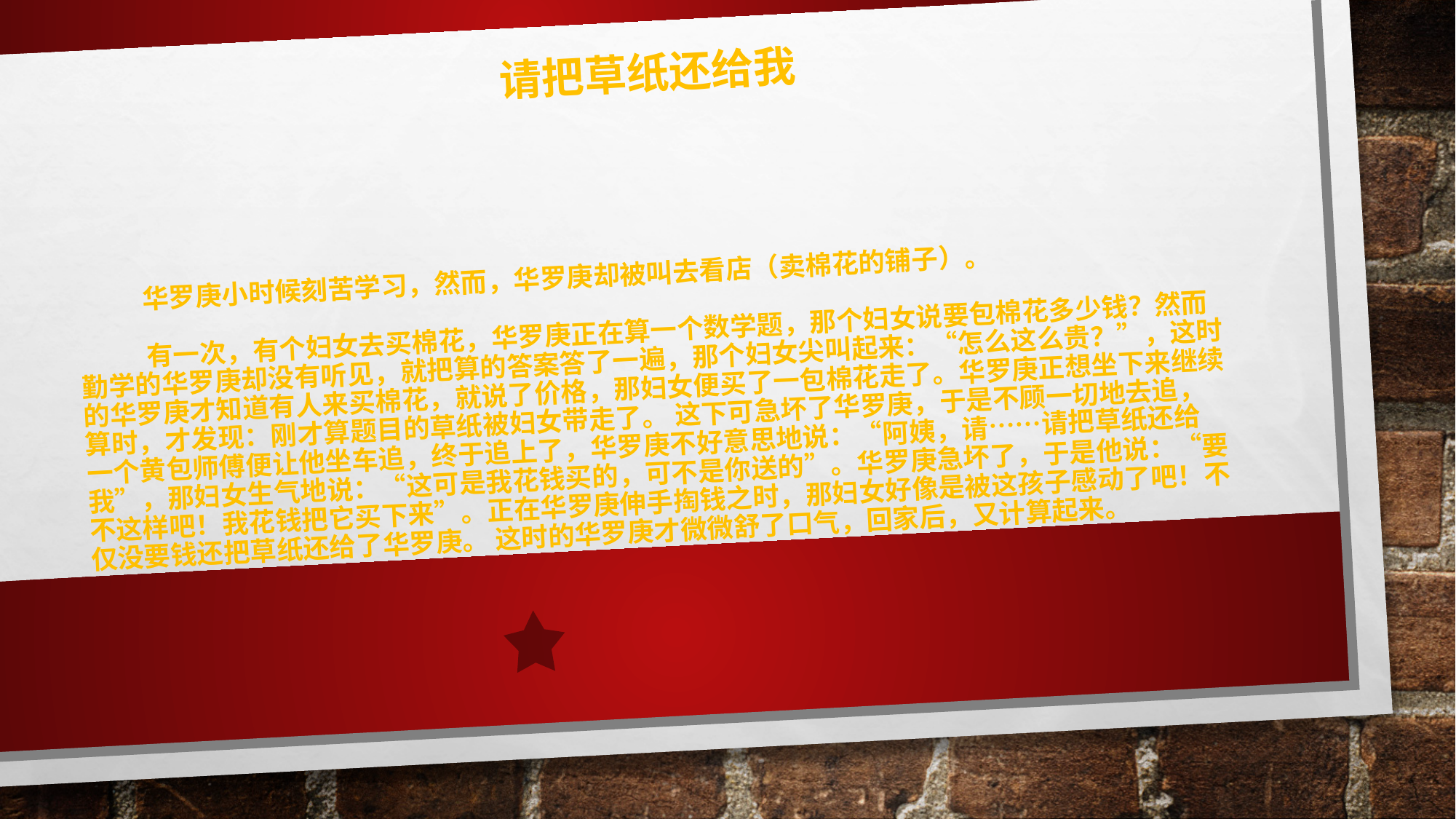

请把草纸还给我
# 华罗庚小时候刻苦学习，然而，华罗庚却被叫去看店（卖棉花的铺子）。 有一次，有个妇女去买棉花，华罗庚正在算一个数学题，那个妇女说要包棉花多少钱？然而勤学的华罗庚却没有听见，就把算的答案答了一遍，那个妇女尖叫起来：“怎么这么贵？”，这时的华罗庚才知道有人来买棉花，就说了价格，那妇女便买了一包棉花走了。华罗庚正想坐下来继续算时，才发现：刚才算题目的草纸被妇女带走了。 这下可急坏了华罗庚，于是不顾一切地去追，一个黄包师傅便让他坐车追，终于追上了，华罗庚不好意思地说：“阿姨，请……请把草纸还给我”，那妇女生气地说：“这可是我花钱买的，可不是你送的”。华罗庚急坏了，于是他说：“要不这样吧！我花钱把它买下来”。正在华罗庚伸手掏钱之时，那妇女好像是被这孩子感动了吧！不仅没要钱还把草纸还给了华罗庚。 这时的华罗庚才微微舒了口气，回家后，又计算起来。